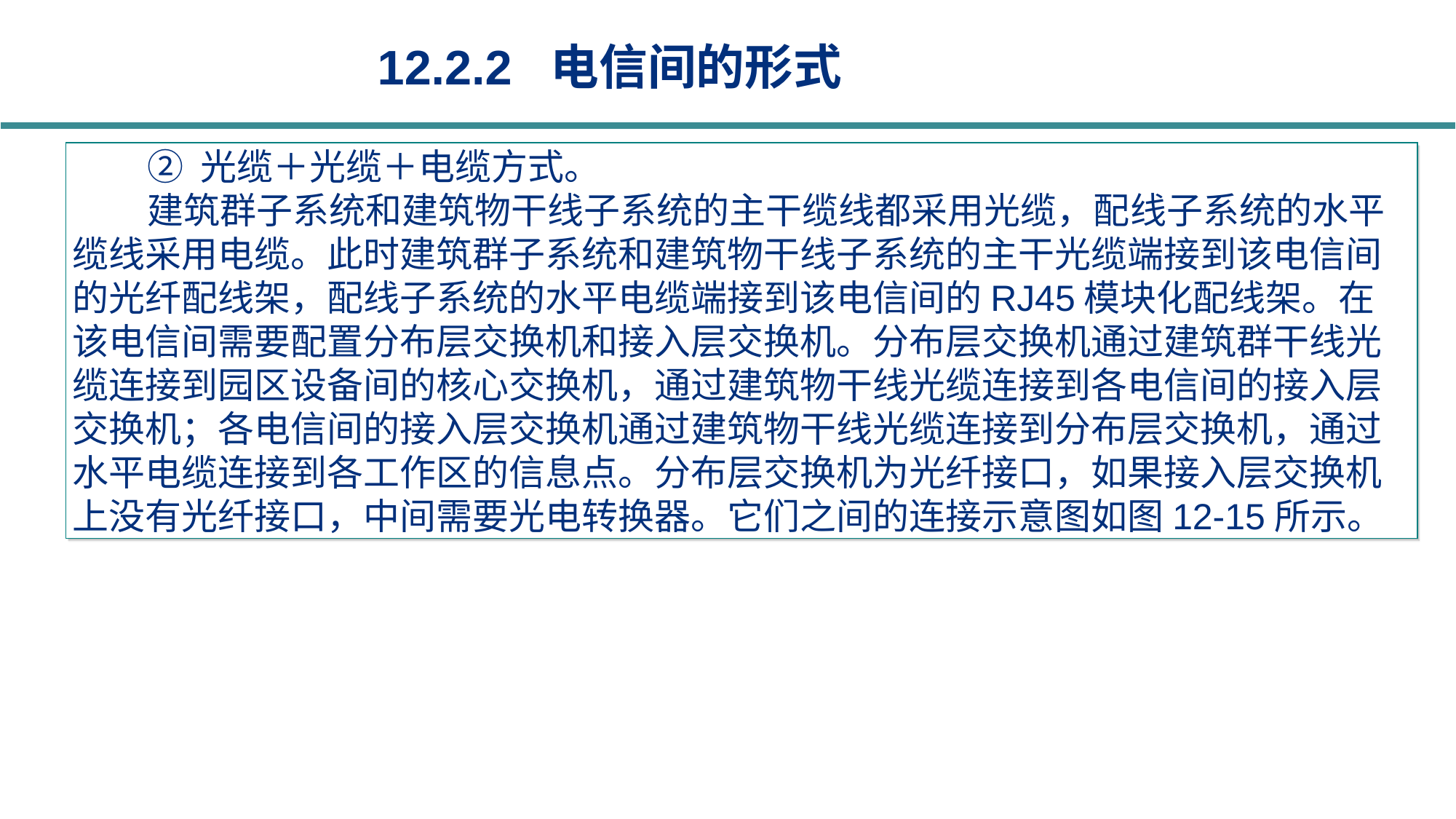

12.2.2  电信间的形式
② 光缆＋光缆＋电缆方式。
建筑群子系统和建筑物干线子系统的主干缆线都采用光缆，配线子系统的水平缆线采用电缆。此时建筑群子系统和建筑物干线子系统的主干光缆端接到该电信间的光纤配线架，配线子系统的水平电缆端接到该电信间的RJ45模块化配线架。在该电信间需要配置分布层交换机和接入层交换机。分布层交换机通过建筑群干线光缆连接到园区设备间的核心交换机，通过建筑物干线光缆连接到各电信间的接入层交换机；各电信间的接入层交换机通过建筑物干线光缆连接到分布层交换机，通过水平电缆连接到各工作区的信息点。分布层交换机为光纤接口，如果接入层交换机上没有光纤接口，中间需要光电转换器。它们之间的连接示意图如图12-15所示。